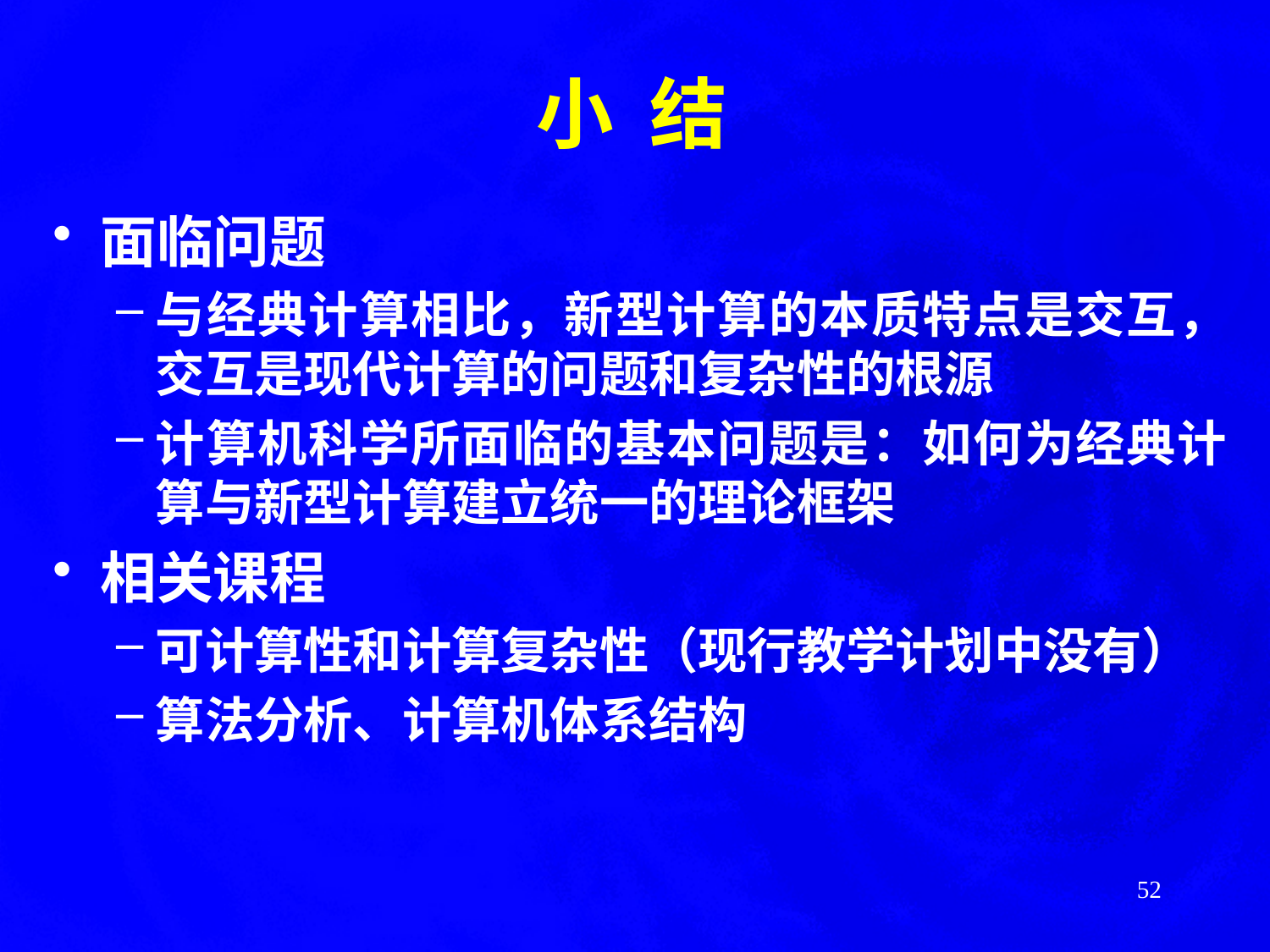

小  结
面临问题
与经典计算相比，新型计算的本质特点是交互，交互是现代计算的问题和复杂性的根源
计算机科学所面临的基本问题是：如何为经典计算与新型计算建立统一的理论框架
相关课程
可计算性和计算复杂性（现行教学计划中没有）
算法分析、计算机体系结构
52